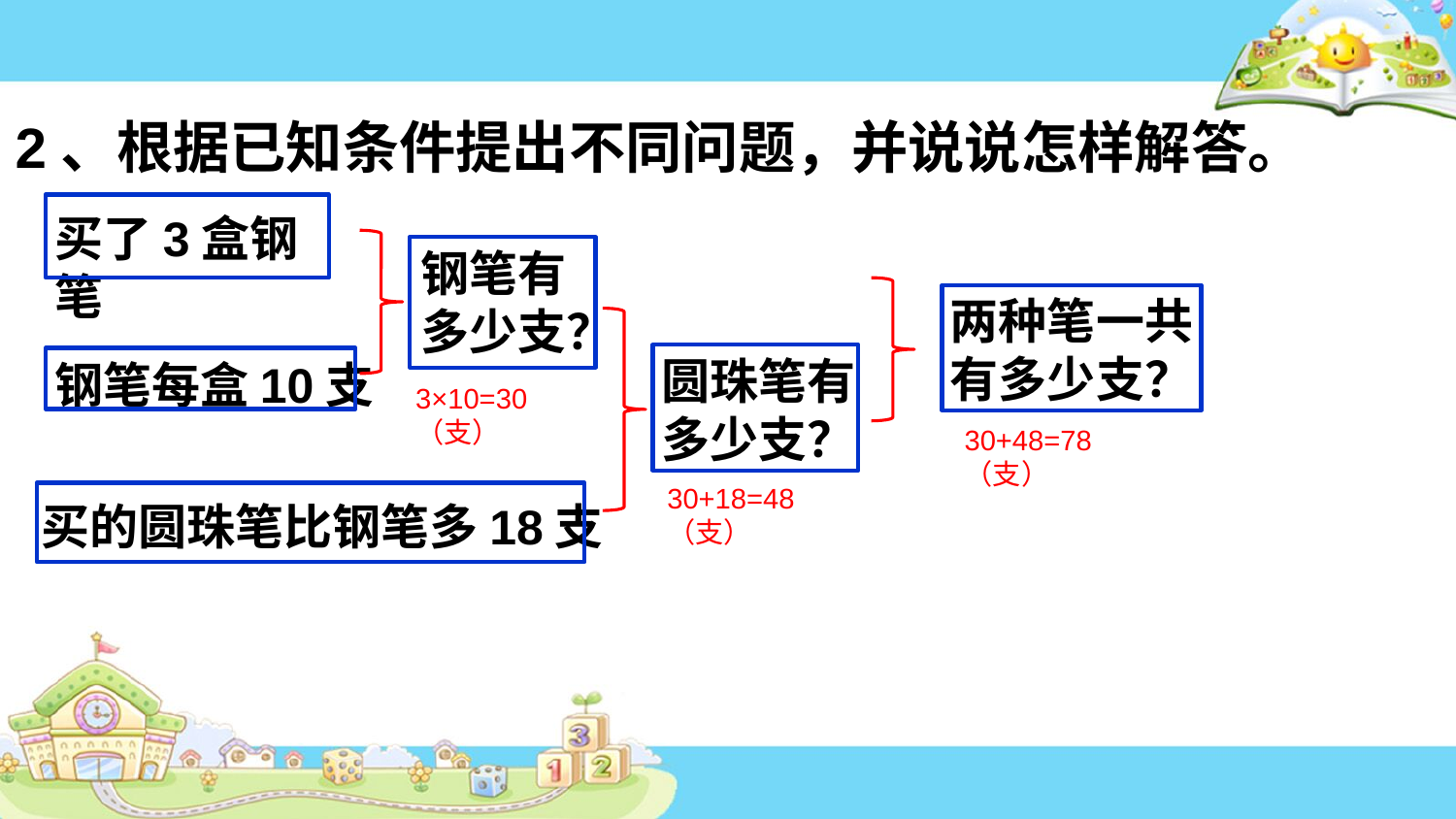

# 2、根据已知条件提出不同问题，并说说怎样解答。

买了3盒钢笔

钢笔有
多少支？

两种笔一共有多少支？

圆珠笔有
多少支？

钢笔每盒10支

3×10=30（支）
30+48=78（支）
30+18=48（支）

 买的圆珠笔比钢笔多18支